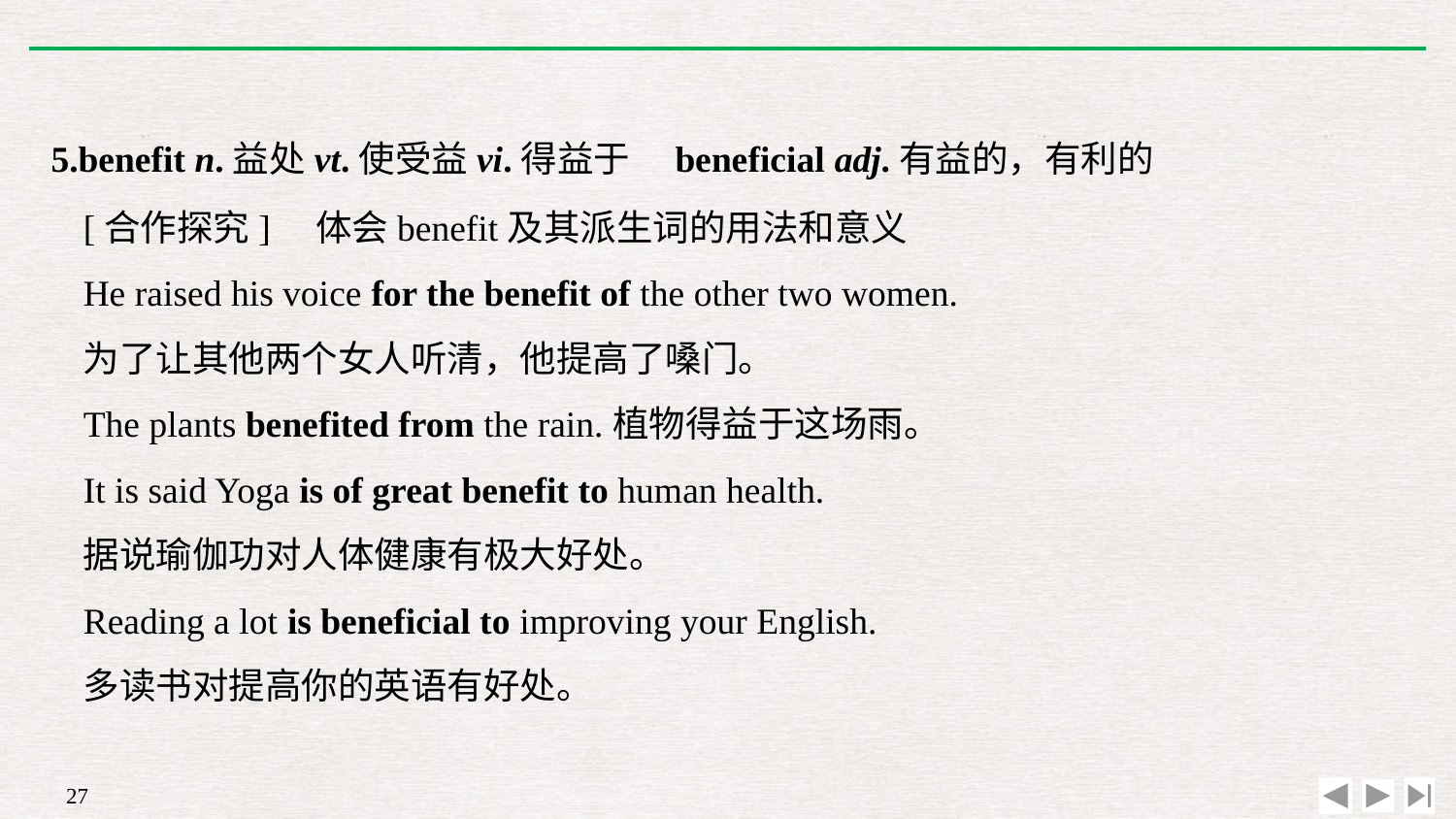

5.benefit n.益处vt.使受益vi.得益于　beneficial adj.有益的，有利的
[合作探究]　体会benefit及其派生词的用法和意义
He raised his voice for the benefit of the other two women.
为了让其他两个女人听清，他提高了嗓门。
The plants benefited from the rain.植物得益于这场雨。
It is said Yoga is of great benefit to human health.
据说瑜伽功对人体健康有极大好处。
Reading a lot is beneficial to improving your English.
多读书对提高你的英语有好处。